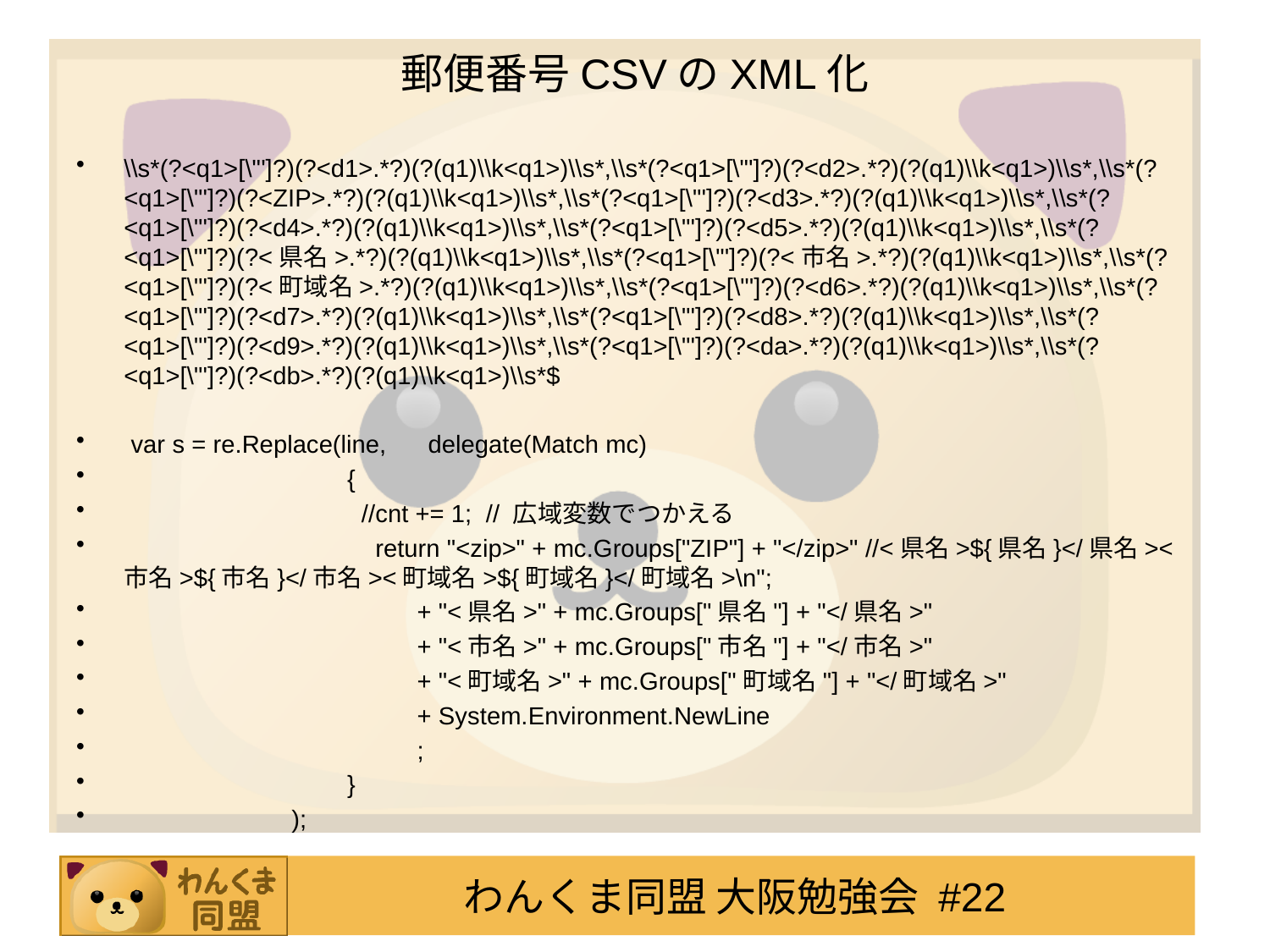

# 郵便番号CSVのXML化
\\s*(?<q1>[\"']?)(?<d1>.*?)(?(q1)\\k<q1>)\\s*,\\s*(?<q1>[\"']?)(?<d2>.*?)(?(q1)\\k<q1>)\\s*,\\s*(?<q1>[\"']?)(?<ZIP>.*?)(?(q1)\\k<q1>)\\s*,\\s*(?<q1>[\"']?)(?<d3>.*?)(?(q1)\\k<q1>)\\s*,\\s*(?<q1>[\"']?)(?<d4>.*?)(?(q1)\\k<q1>)\\s*,\\s*(?<q1>[\"']?)(?<d5>.*?)(?(q1)\\k<q1>)\\s*,\\s*(?<q1>[\"']?)(?<県名>.*?)(?(q1)\\k<q1>)\\s*,\\s*(?<q1>[\"']?)(?<市名>.*?)(?(q1)\\k<q1>)\\s*,\\s*(?<q1>[\"']?)(?<町域名>.*?)(?(q1)\\k<q1>)\\s*,\\s*(?<q1>[\"']?)(?<d6>.*?)(?(q1)\\k<q1>)\\s*,\\s*(?<q1>[\"']?)(?<d7>.*?)(?(q1)\\k<q1>)\\s*,\\s*(?<q1>[\"']?)(?<d8>.*?)(?(q1)\\k<q1>)\\s*,\\s*(?<q1>[\"']?)(?<d9>.*?)(?(q1)\\k<q1>)\\s*,\\s*(?<q1>[\"']?)(?<da>.*?)(?(q1)\\k<q1>)\\s*,\\s*(?<q1>[\"']?)(?<db>.*?)(?(q1)\\k<q1>)\\s*$

 var s = re.Replace(line,      delegate(Match mc)
                                {
                                  //cnt += 1;  // 広域変数でつかえる
                                    return "<zip>" + mc.Groups["ZIP"] + "</zip>" //<県名>${県名}</県名><市名>${市名}</市名><町域名>${町域名}</町域名>\n";
                                          + "<県名>" + mc.Groups["県名"] + "</県名>"
                                          + "<市名>" + mc.Groups["市名"] + "</市名>"
                                          + "<町域名>" + mc.Groups["町域名"] + "</町域名>"
                                          + System.Environment.NewLine
                                          ;
                                }
                        );